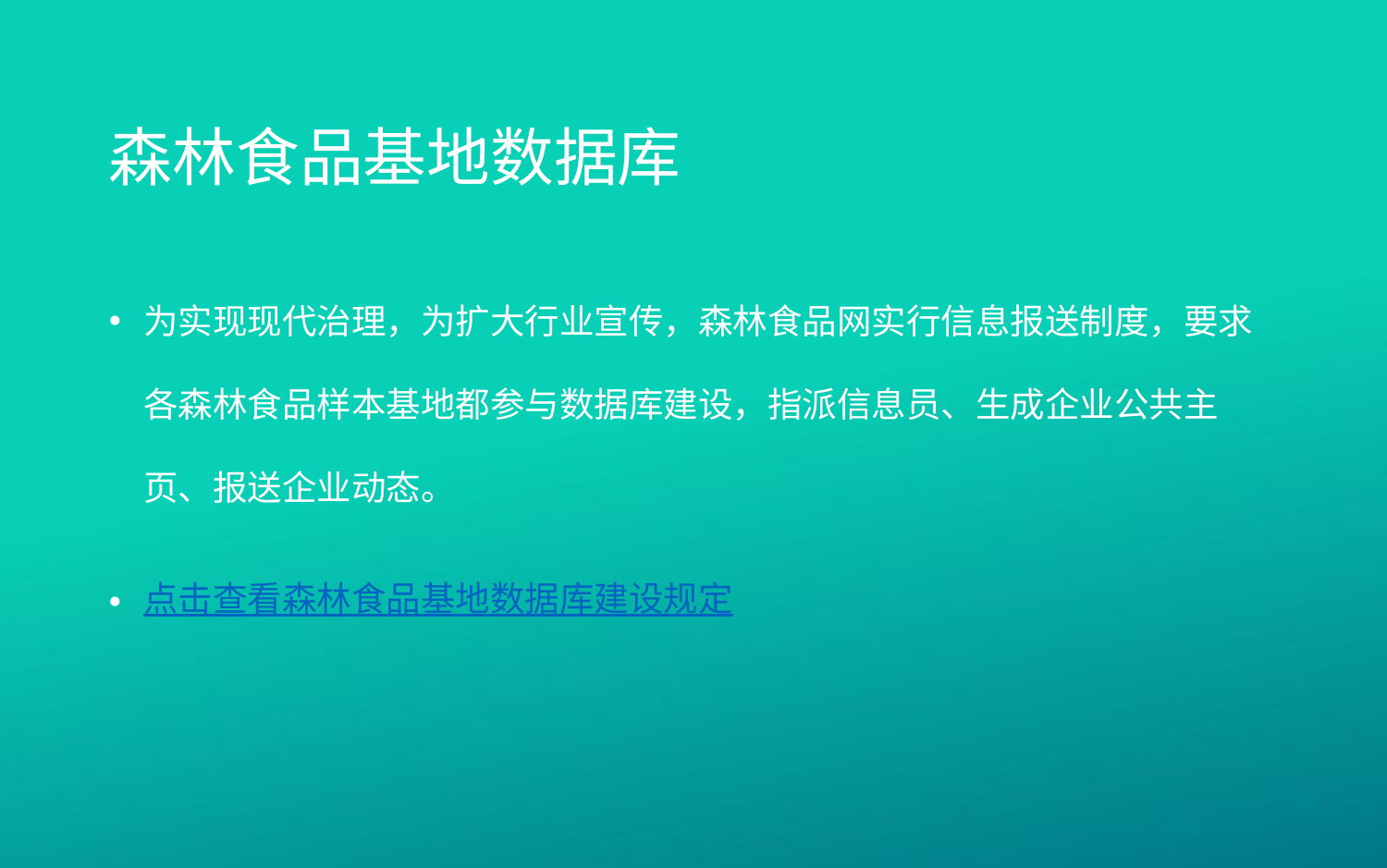

森林食品基地数据库
为实现现代治理，为扩大行业宣传，森林食品网实行信息报送制度，要求各森林食品样本基地都参与数据库建设，指派信息员、生成企业公共主页、报送企业动态。
点击查看森林食品基地数据库建设规定